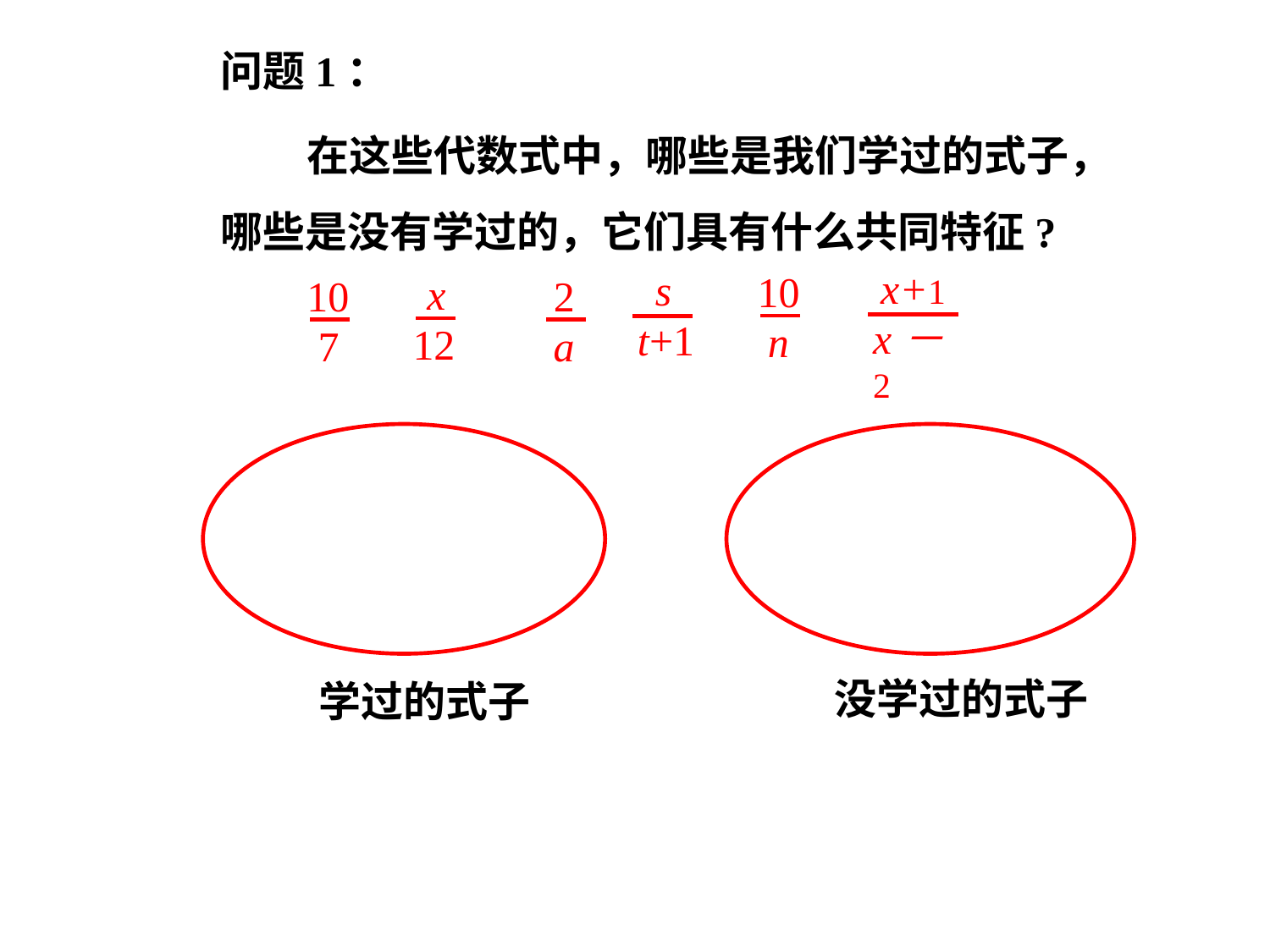

问题1：
        在这些代数式中，哪些是我们学过的式子，哪些是没有学过的，它们具有什么共同特征?
x+1
x－2
s
t+1
10
 n
x
12
10
7
2
 a

没学过的式子
学过的式子